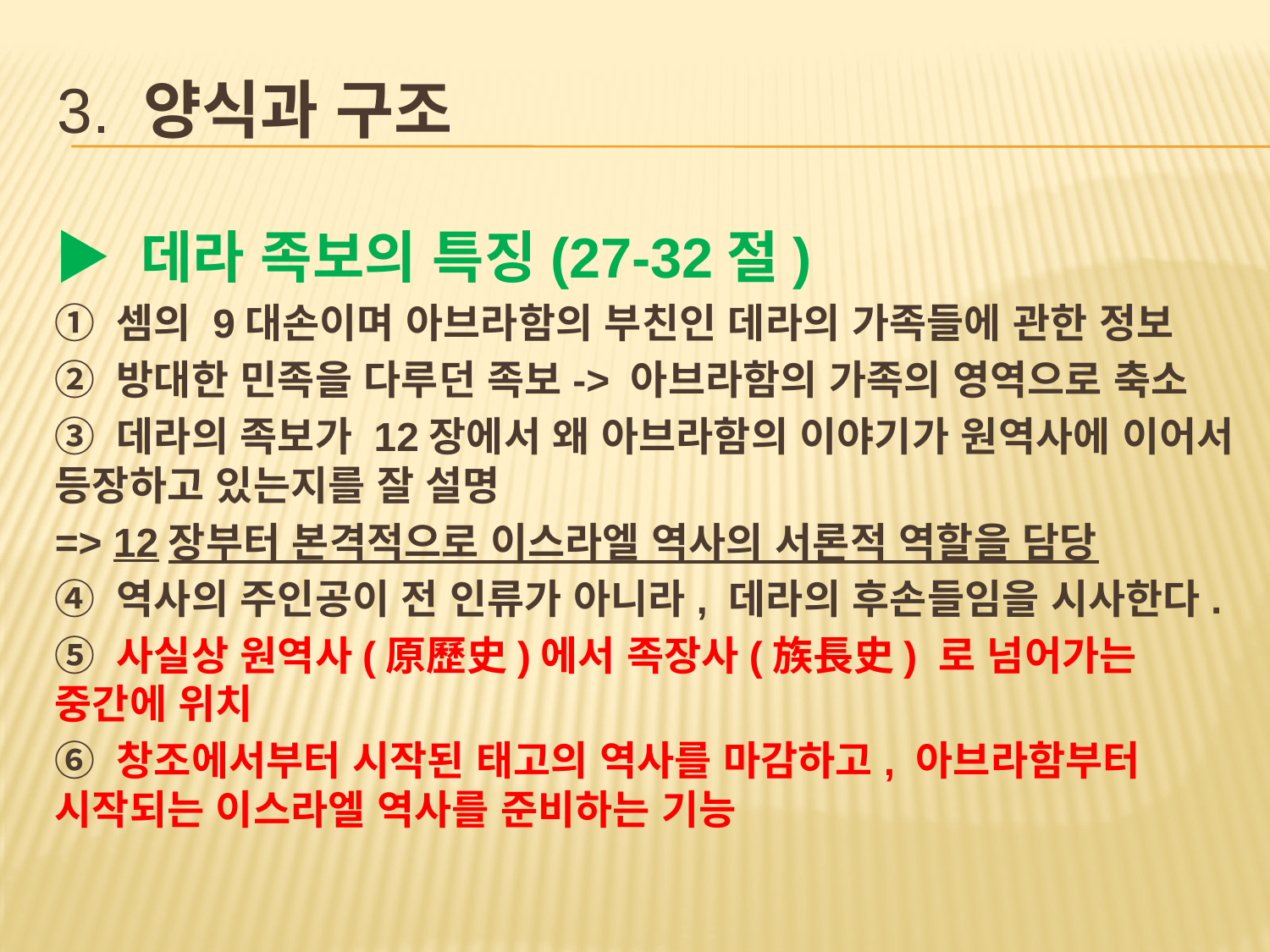

# 3. 양식과 구조
▶ 데라 족보의 특징(27-32절)
① 셈의 9대손이며 아브라함의 부친인 데라의 가족들에 관한 정보
② 방대한 민족을 다루던 족보-> 아브라함의 가족의 영역으로 축소
③ 데라의 족보가 12장에서 왜 아브라함의 이야기가 원역사에 이어서 등장하고 있는지를 잘 설명
=> 12장부터 본격적으로 이스라엘 역사의 서론적 역할을 담당
④ 역사의 주인공이 전 인류가 아니라, 데라의 후손들임을 시사한다.
⑤ 사실상 원역사(原歷史)에서 족장사(族長史) 로 넘어가는 중간에 위치
⑥ 창조에서부터 시작된 태고의 역사를 마감하고, 아브라함부터 시작되는 이스라엘 역사를 준비하는 기능